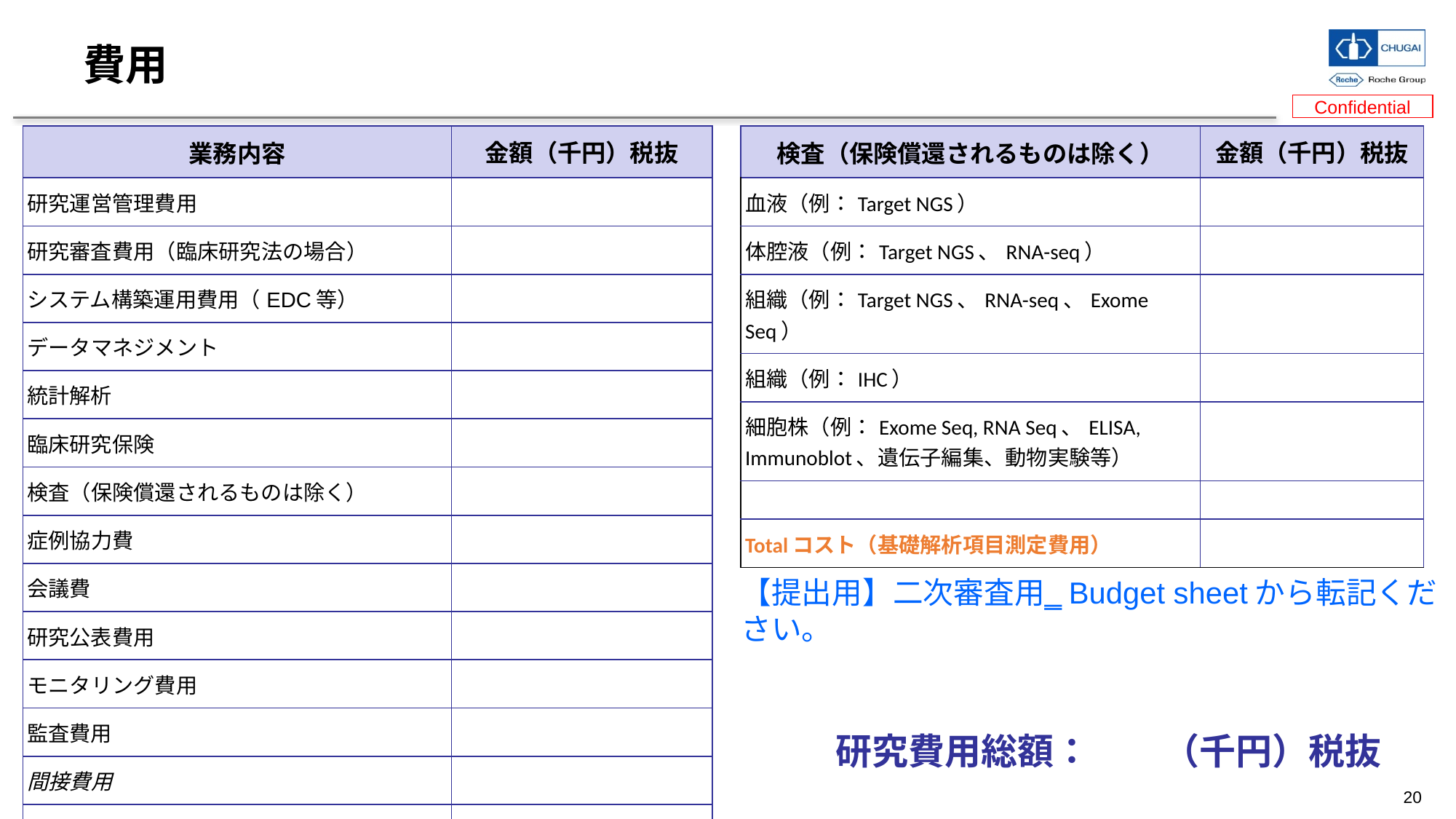

# 費用
| 業務内容 | 金額（千円）税抜 |
| --- | --- |
| 研究運営管理費用 |  |
| 研究審査費用（臨床研究法の場合） |  |
| システム構築運用費用（EDC等） |  |
| データマネジメント |  |
| 統計解析 |  |
| 臨床研究保険 |  |
| 検査（保険償還されるものは除く） |  |
| 症例協力費 |  |
| 会議費 |  |
| 研究公表費用 |  |
| モニタリング費用 |  |
| 監査費用 |  |
| 間接費用 |  |
| その他 |  |
| Totalコスト（オペレーション費用） |  |
| 検査（保険償還されるものは除く） | 金額（千円）税抜 |
| --- | --- |
| 血液（例：Target NGS） |  |
| 体腔液（例：Target NGS、RNA-seq） |  |
| 組織（例：Target NGS、RNA-seq、Exome Seq） |  |
| 組織（例：IHC） |  |
| 細胞株（例：Exome Seq, RNA Seq、ELISA, Immunoblot、遺伝子編集、動物実験等） |  |
|  |  |
| Totalコスト（基礎解析項目測定費用） |  |
【提出用】二次審査用‗Budget sheetから転記ください。
研究費用総額：　　（千円）税抜